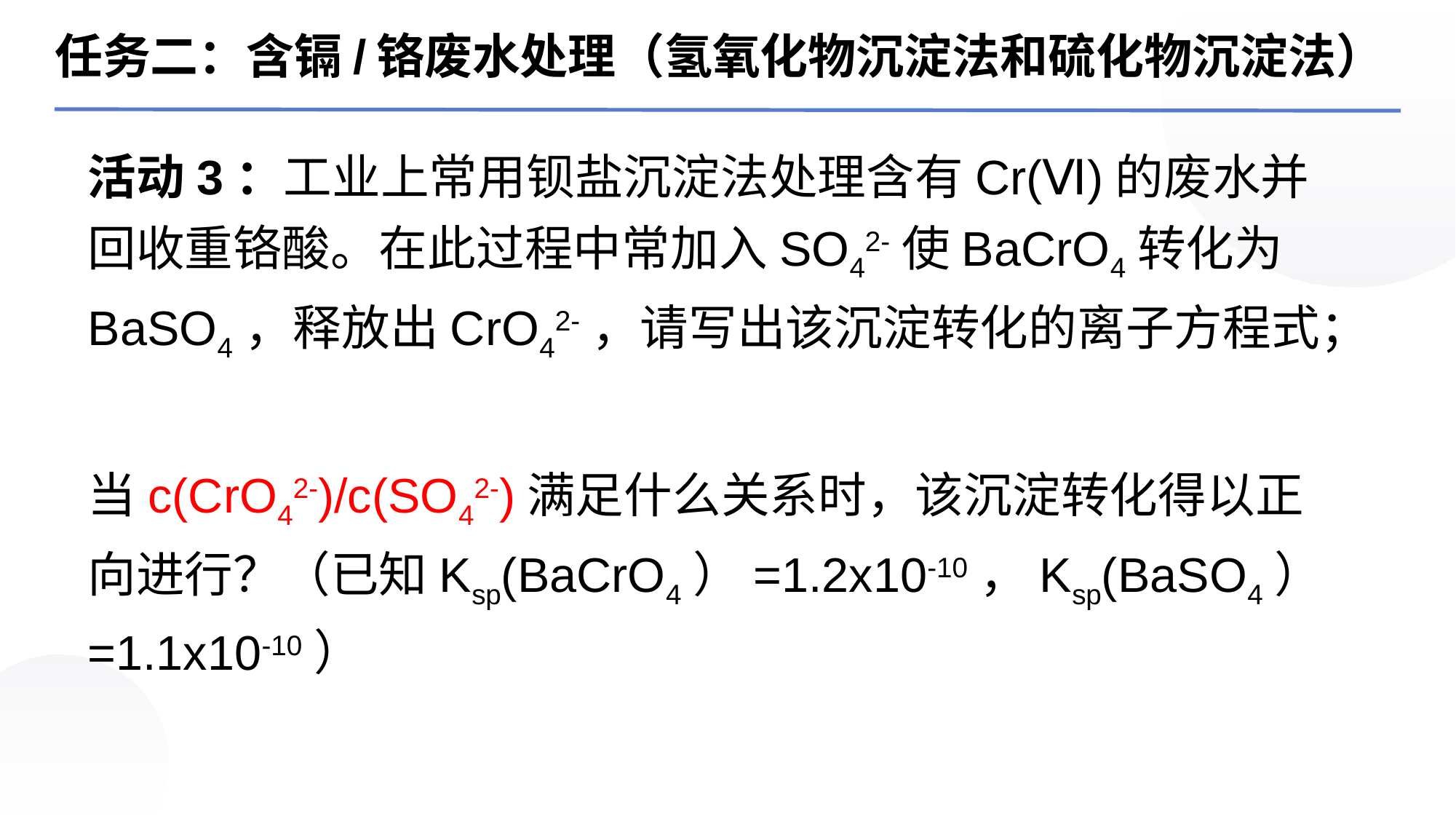

任务二：含镉/铬废水处理（氢氧化物沉淀法和硫化物沉淀法）
活动3：工业上常用钡盐沉淀法处理含有Cr(Ⅵ)的废水并回收重铬酸。在此过程中常加入SO42-使BaCrO4转化为BaSO4，释放出CrO42-，请写出该沉淀转化的离子方程式；
当c(CrO42-)/c(SO42-)满足什么关系时，该沉淀转化得以正向进行？（已知Ksp(BaCrO4）=1.2x10-10，Ksp(BaSO4）=1.1x10-10）